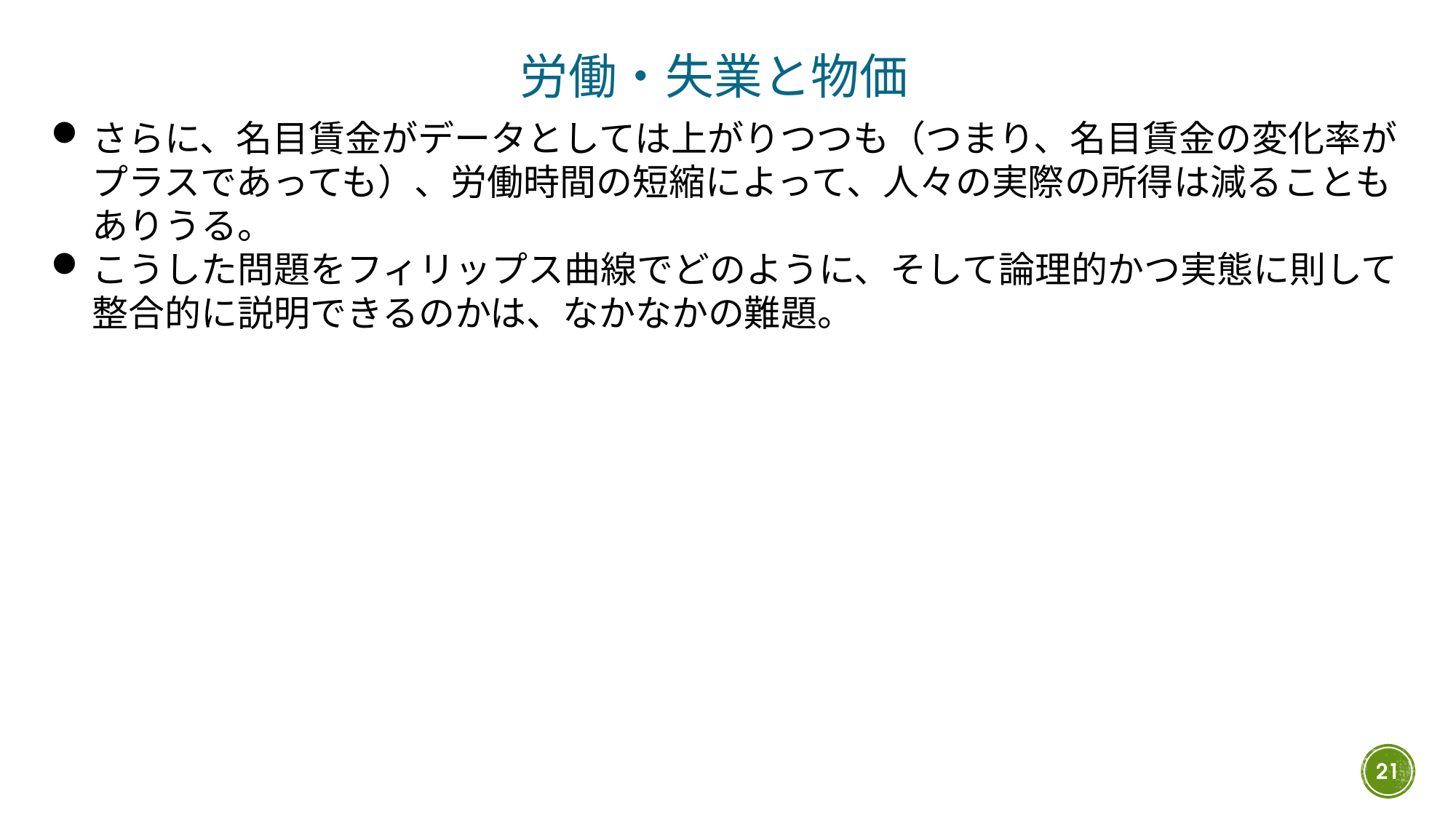

労働・失業と物価
さらに、名目賃金がデータとしては上がりつつも（つまり、名目賃金の変化率がプラスであっても）、労働時間の短縮によって、人々の実際の所得は減ることもありうる。
こうした問題をフィリップス曲線でどのように、そして論理的かつ実態に則して整合的に説明できるのかは、なかなかの難題。
21